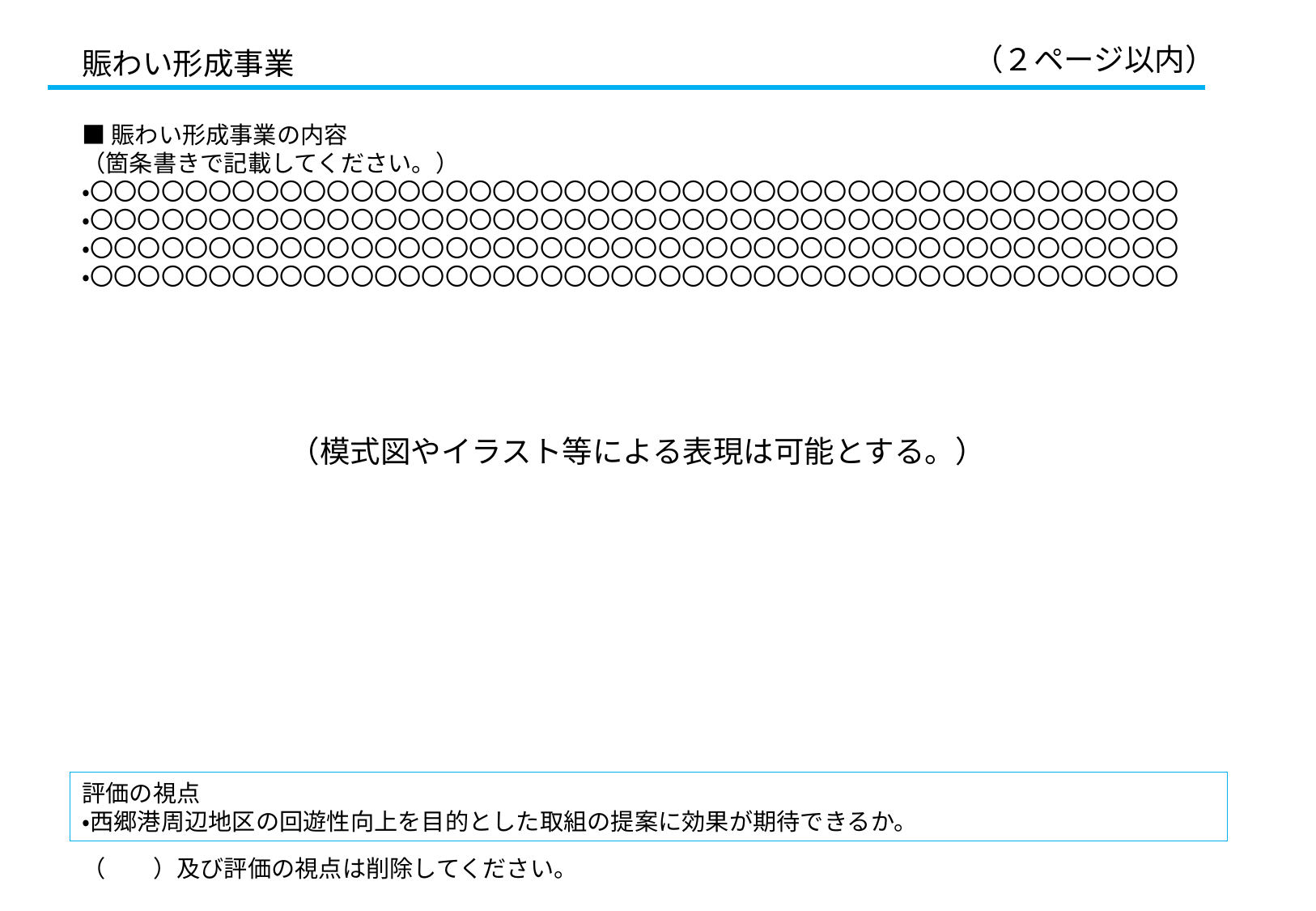

（２ページ以内）
賑わい形成事業
■賑わい形成事業の内容
（箇条書きで記載してください。）
・〇〇〇〇〇〇〇〇〇〇〇〇〇〇〇〇〇〇〇〇〇〇〇〇〇〇〇〇〇〇〇〇〇〇〇〇〇〇〇〇〇〇〇〇〇〇
・〇〇〇〇〇〇〇〇〇〇〇〇〇〇〇〇〇〇〇〇〇〇〇〇〇〇〇〇〇〇〇〇〇〇〇〇〇〇〇〇〇〇〇〇〇〇
・〇〇〇〇〇〇〇〇〇〇〇〇〇〇〇〇〇〇〇〇〇〇〇〇〇〇〇〇〇〇〇〇〇〇〇〇〇〇〇〇〇〇〇〇〇〇
・〇〇〇〇〇〇〇〇〇〇〇〇〇〇〇〇〇〇〇〇〇〇〇〇〇〇〇〇〇〇〇〇〇〇〇〇〇〇〇〇〇〇〇〇〇〇
（模式図やイラスト等による表現は可能とする。）
評価の視点
・西郷港周辺地区の回遊性向上を目的とした取組の提案に効果が期待できるか。
（　　）及び評価の視点は削除してください。